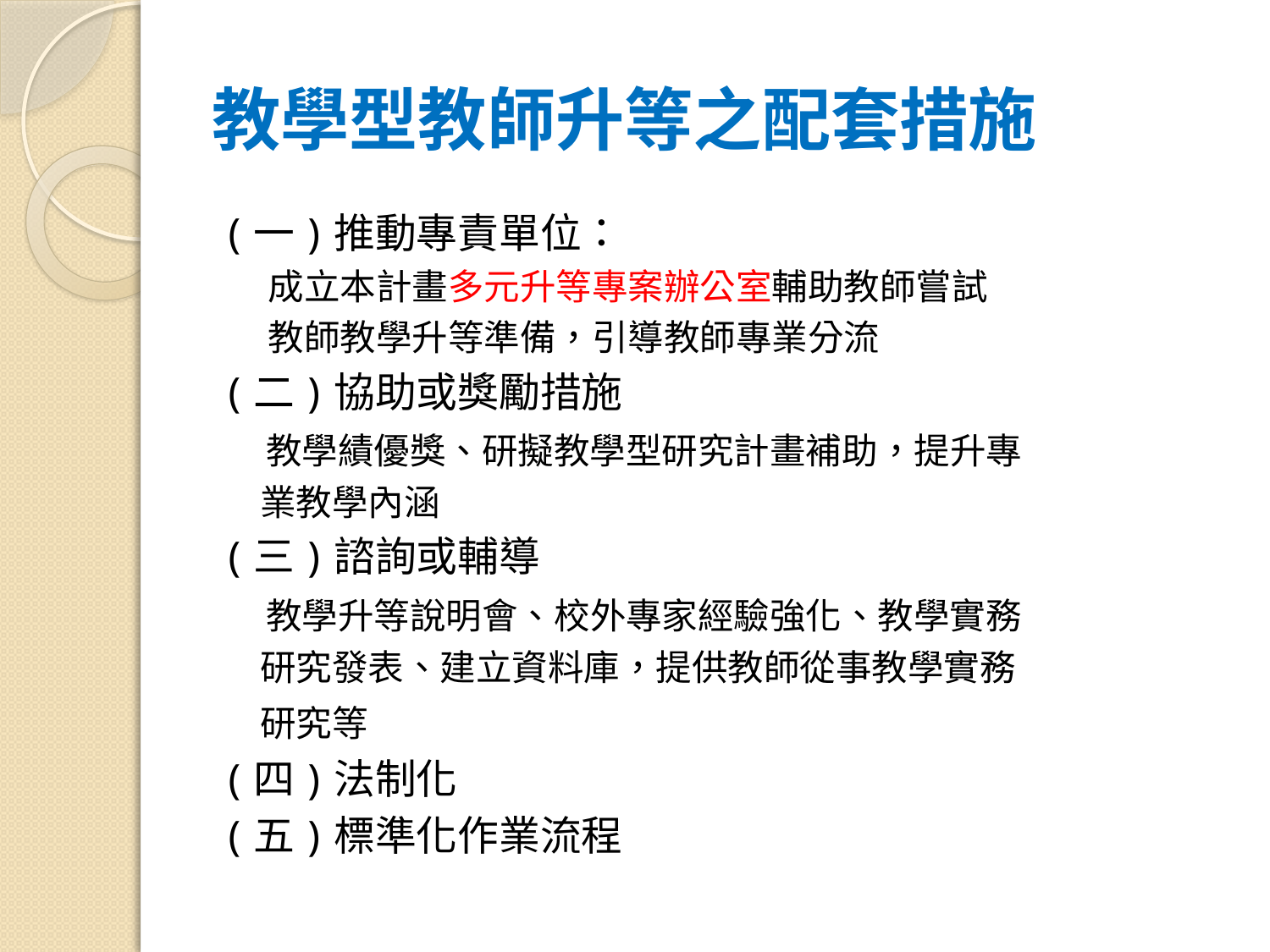

# 教學型教師升等之配套措施
(一)推動專責單位：
     成立本計畫多元升等專案辦公室輔助教師嘗試
     教師教學升等準備，引導教師專業分流
(二)協助或獎勵措施
    教學績優獎、研擬教學型研究計畫補助，提升專
    業教學內涵
(三)諮詢或輔導
    教學升等說明會、校外專家經驗強化、教學實務
    研究發表、建立資料庫，提供教師從事教學實務
    研究等
(四)法制化
(五)標準化作業流程